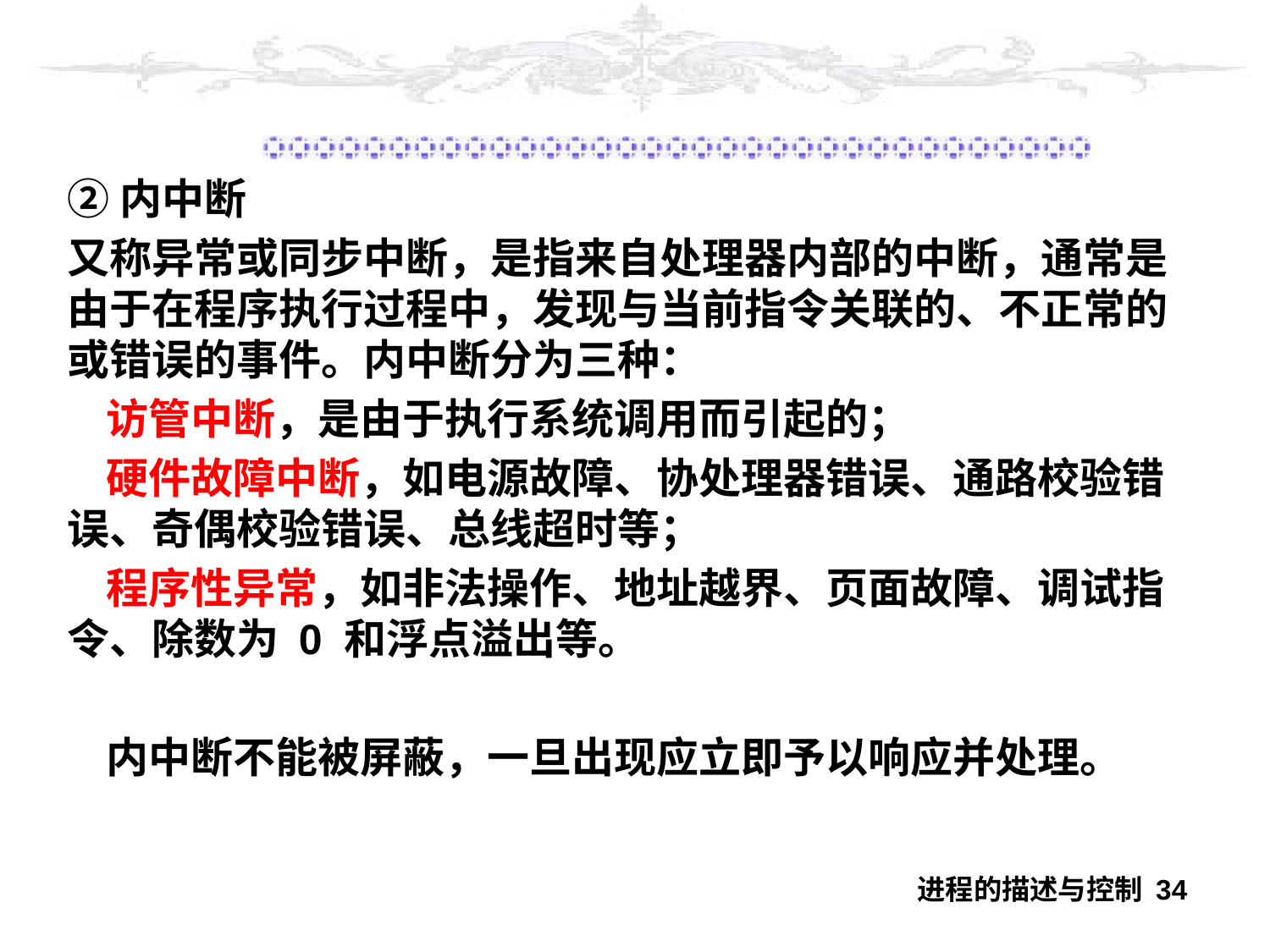

#
②内中断
又称异常或同步中断，是指来自处理器内部的中断，通常是由于在程序执行过程中，发现与当前指令关联的、不正常的或错误的事件。内中断分为三种：
   访管中断，是由于执行系统调用而引起的；
   硬件故障中断，如电源故障、协处理器错误、通路校验错误、奇偶校验错误、总线超时等；
   程序性异常，如非法操作、地址越界、页面故障、调试指令、除数为 0 和浮点溢出等。

   内中断不能被屏蔽，一旦出现应立即予以响应并处理。